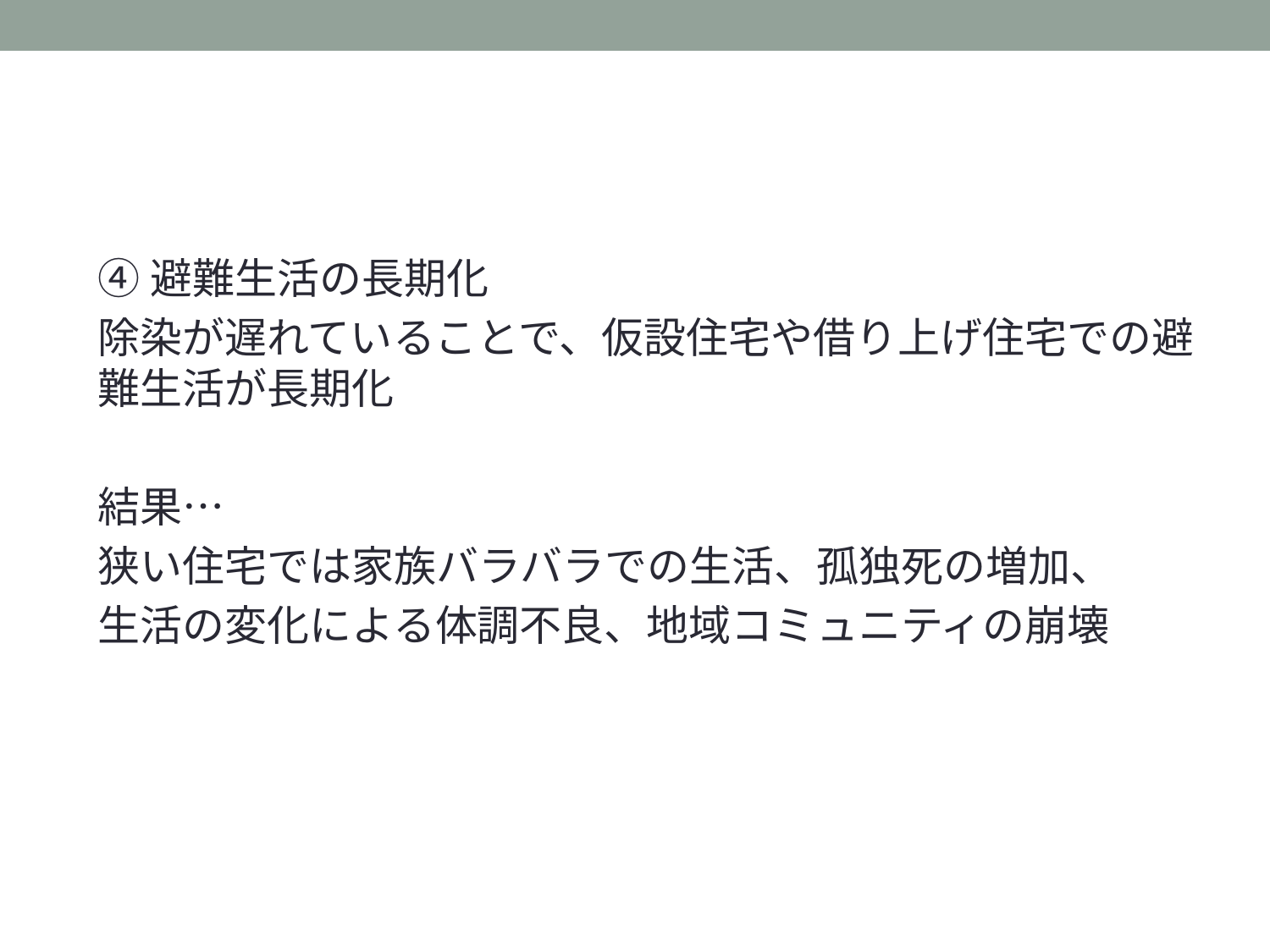

#

④避難生活の長期化
除染が遅れていることで、仮設住宅や借り上げ住宅での避難生活が長期化

結果…
狭い住宅では家族バラバラでの生活、孤独死の増加、
生活の変化による体調不良、地域コミュニティの崩壊